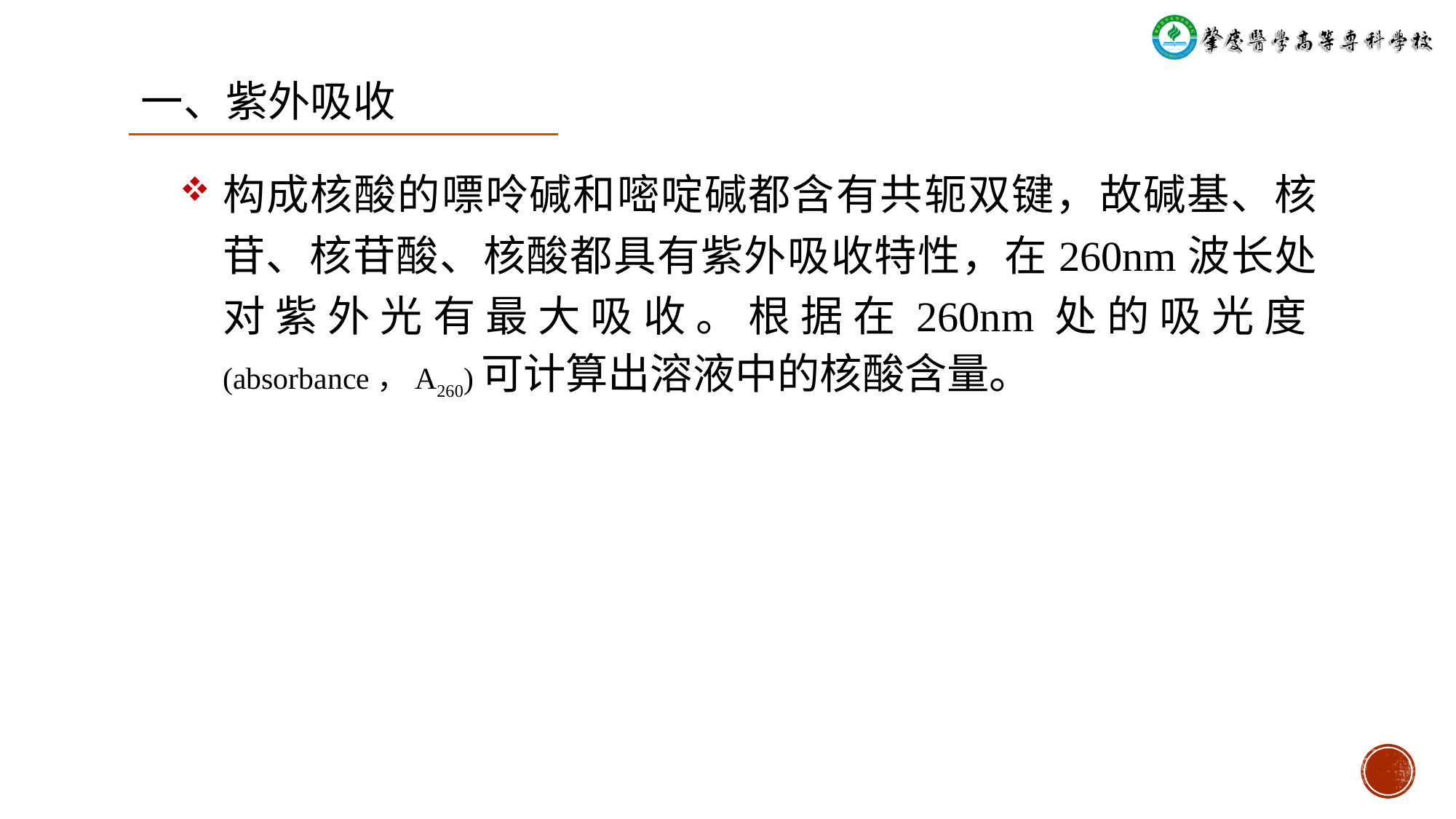

一、紫外吸收
构成核酸的嘌呤碱和嘧啶碱都含有共轭双键，故碱基、核苷、核苷酸、核酸都具有紫外吸收特性，在260nm波长处对紫外光有最大吸收。根据在260nm处的吸光度(absorbance，A260)可计算出溶液中的核酸含量。